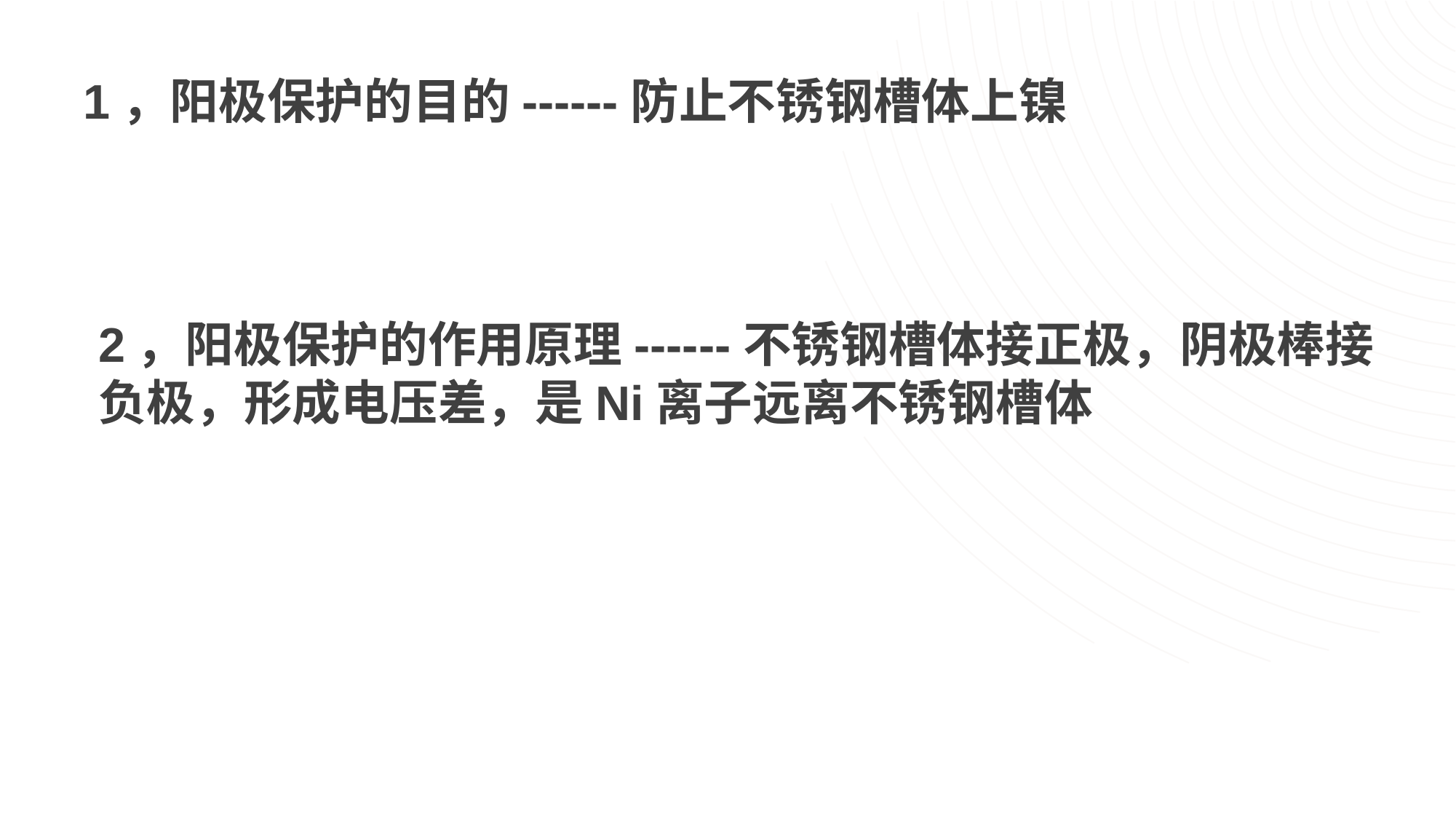

# 1，阳极保护的目的------防止不锈钢槽体上镍
2，阳极保护的作用原理------不锈钢槽体接正极，阴极棒接负极，形成电压差，是Ni离子远离不锈钢槽体